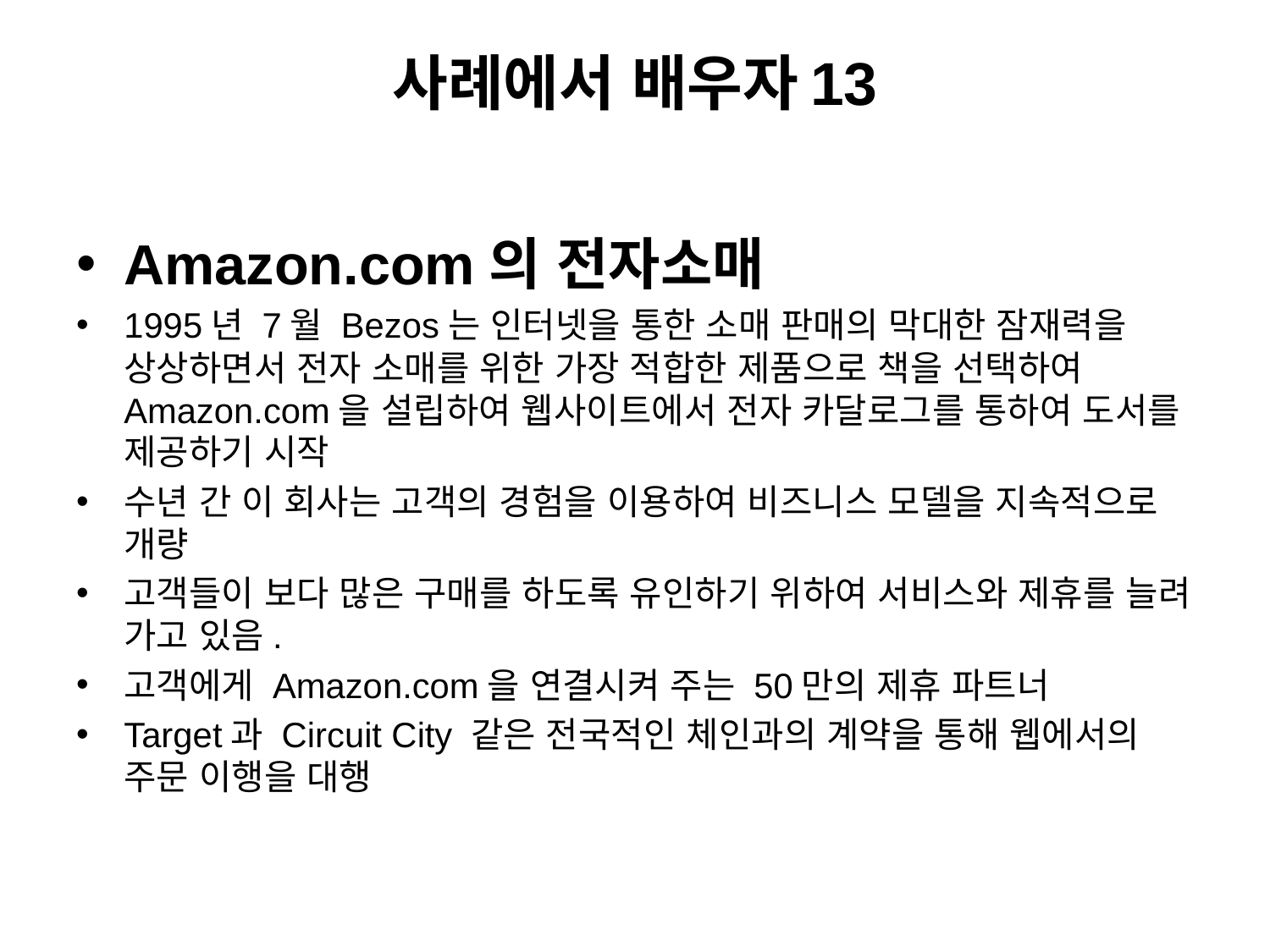

# 사례에서 배우자13
Amazon.com의 전자소매
1995년 7월 Bezos는 인터넷을 통한 소매 판매의 막대한 잠재력을 상상하면서 전자 소매를 위한 가장 적합한 제품으로 책을 선택하여 Amazon.com을 설립하여 웹사이트에서 전자 카달로그를 통하여 도서를 제공하기 시작
수년 간 이 회사는 고객의 경험을 이용하여 비즈니스 모델을 지속적으로 개량
고객들이 보다 많은 구매를 하도록 유인하기 위하여 서비스와 제휴를 늘려 가고 있음.
고객에게 Amazon.com을 연결시켜 주는 50만의 제휴 파트너
Target과 Circuit City 같은 전국적인 체인과의 계약을 통해 웹에서의 주문 이행을 대행